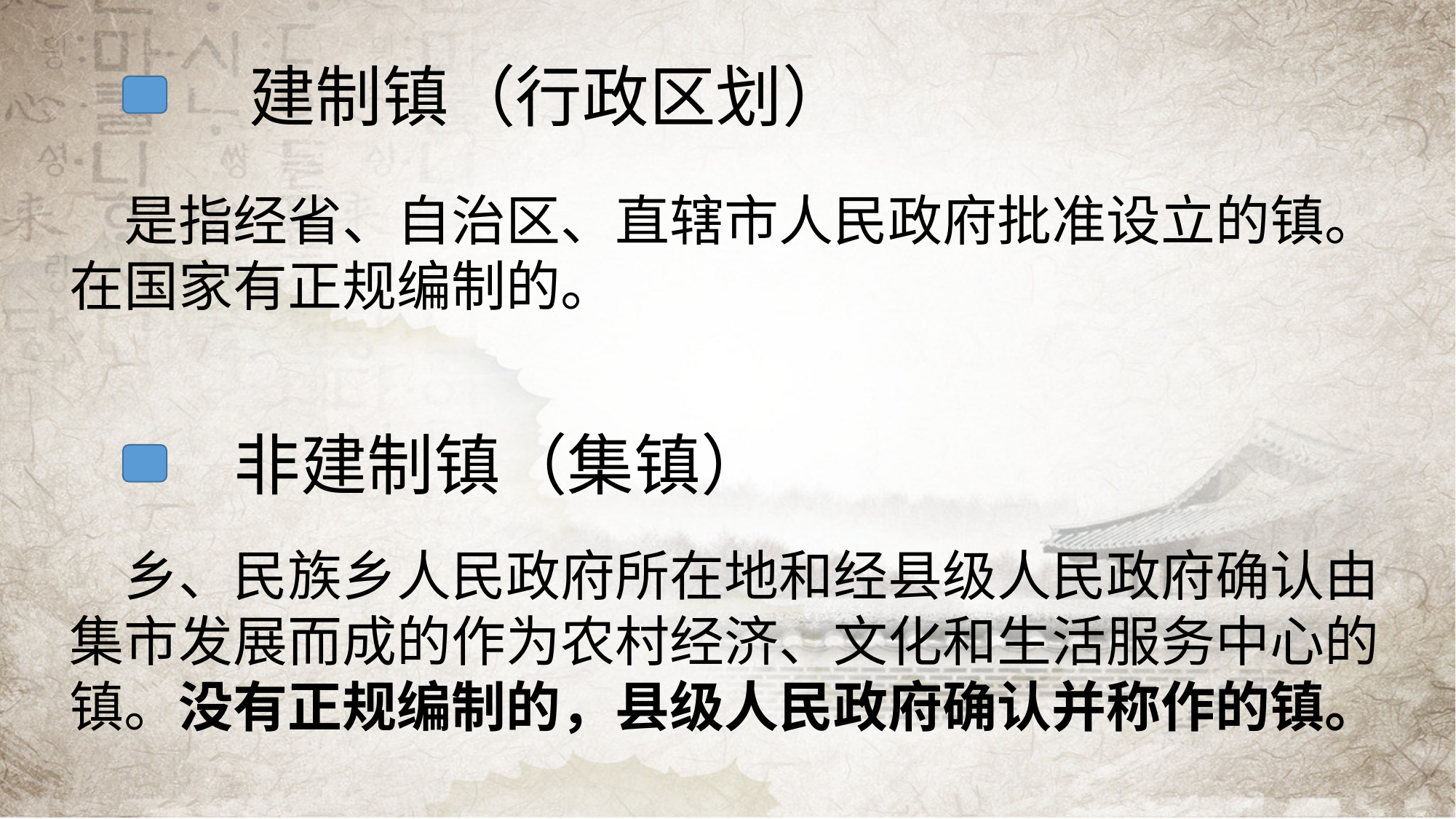

建制镇（行政区划）

是指经省、自治区、直辖市人民政府批准设立的镇。在国家有正规编制的。

  非建制镇（集镇）

乡、民族乡人民政府所在地和经县级人民政府确认由集市发展而成的作为农村经济、文化和生活服务中心的镇。没有正规编制的，县级人民政府确认并称作的镇。